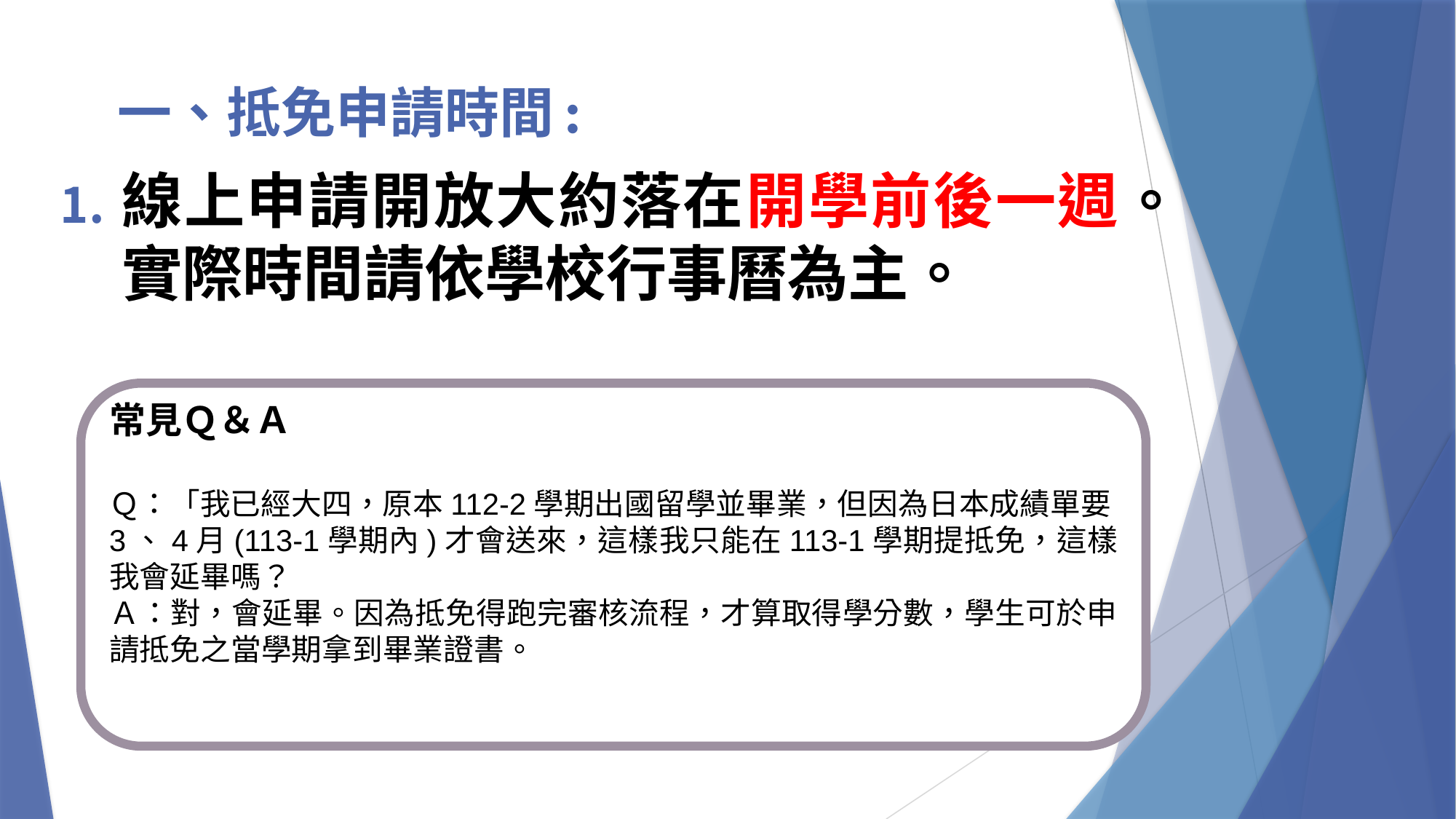

# 一、抵免申請時間:
線上申請開放大約落在開學前後一週。實際時間請依學校行事曆為主。

常見Ｑ＆Ａ

Ｑ：「我已經大四，原本112-2學期出國留學並畢業，但因為日本成績單要3、4月(113-1學期內)才會送來，這樣我只能在113-1學期提抵免，這樣我會延畢嗎？
Ａ：對，會延畢。因為抵免得跑完審核流程，才算取得學分數，學生可於申請抵免之當學期拿到畢業證書。